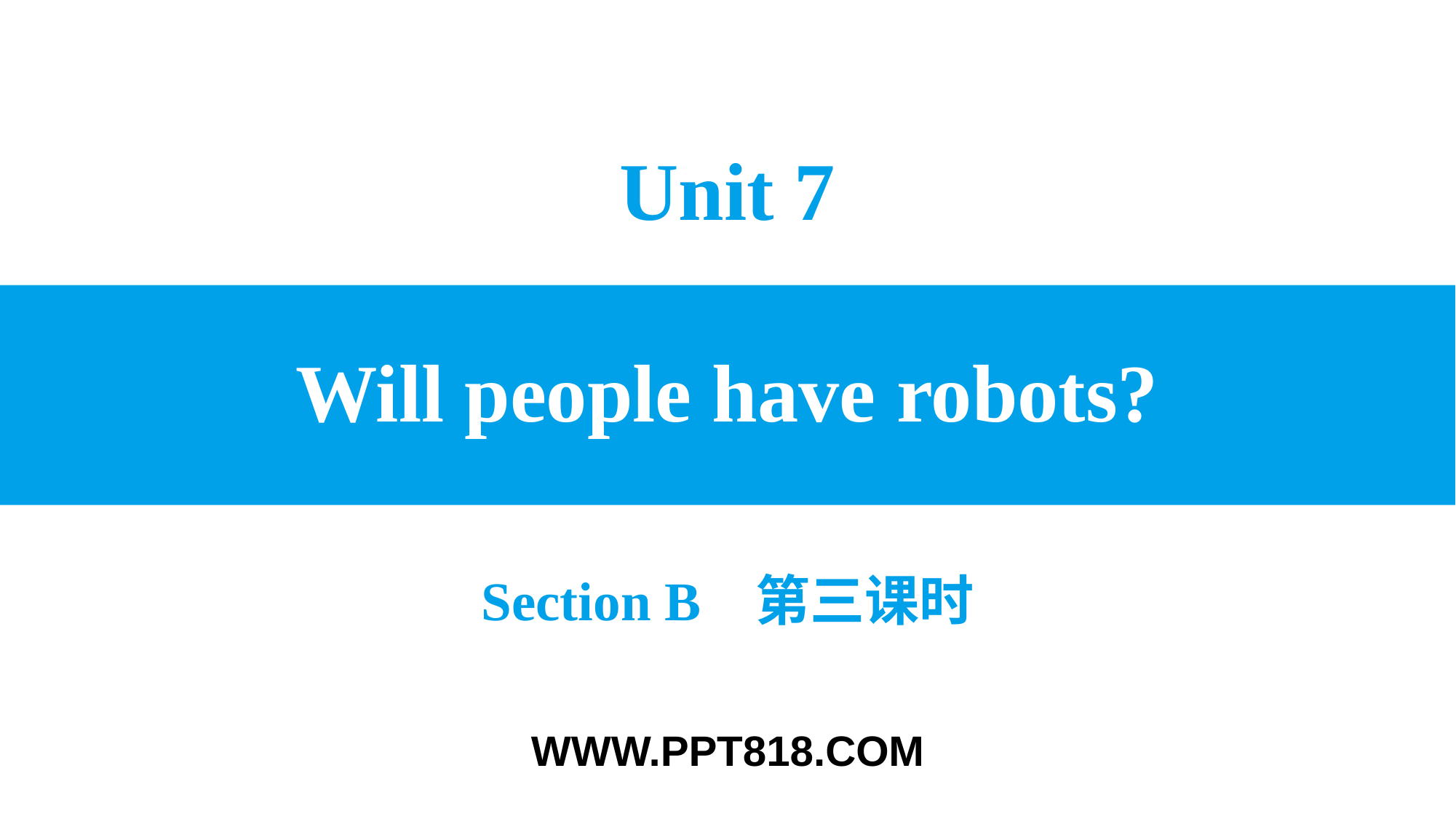

Unit 7
# Will people have robots?
Section B   第三课时
WWW.PPT818.COM